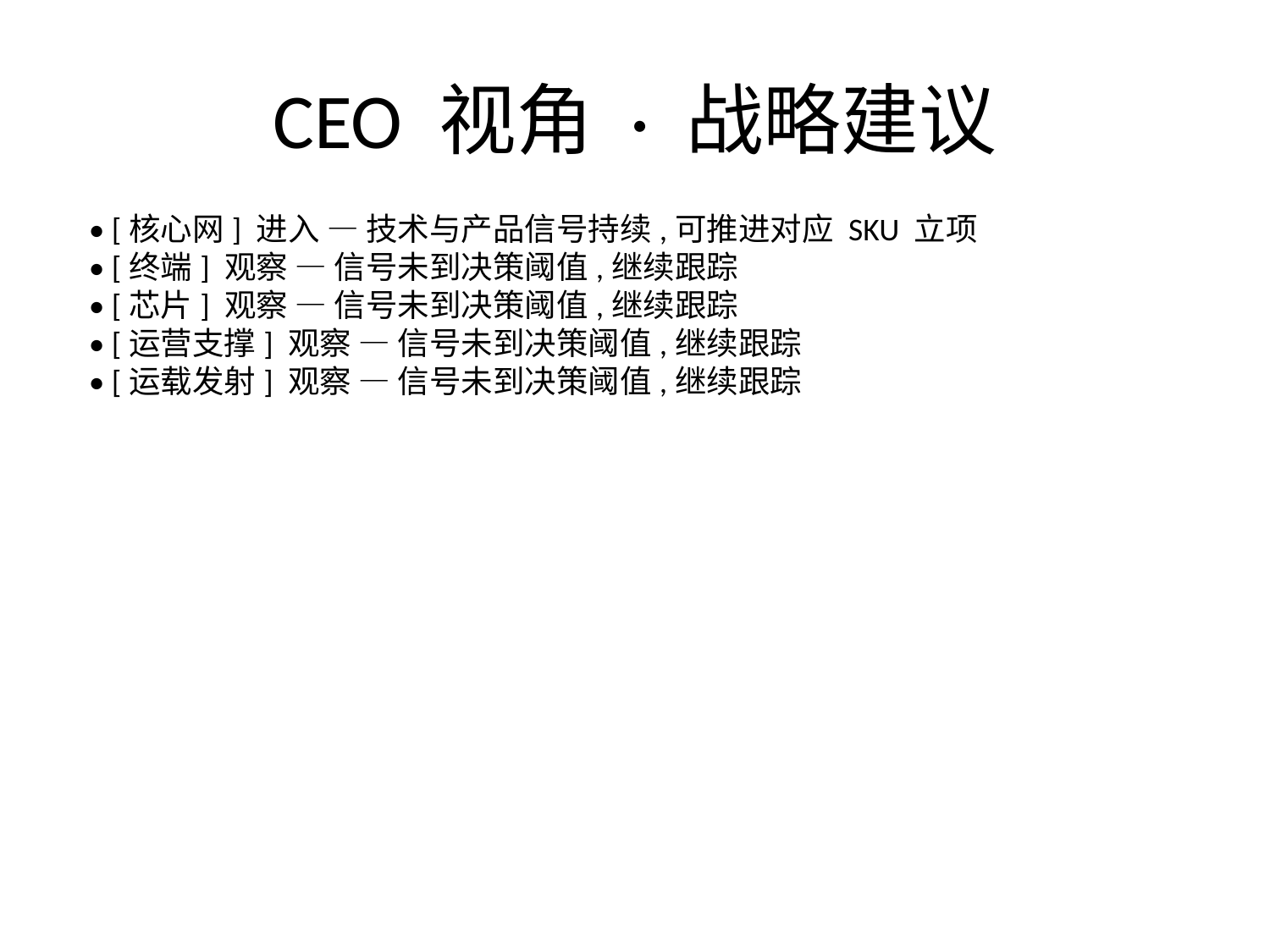

# CEO 视角 · 战略建议
• [核心网] 进入 — 技术与产品信号持续,可推进对应 SKU 立项
• [终端] 观察 — 信号未到决策阈值,继续跟踪
• [芯片] 观察 — 信号未到决策阈值,继续跟踪
• [运营支撑] 观察 — 信号未到决策阈值,继续跟踪
• [运载发射] 观察 — 信号未到决策阈值,继续跟踪